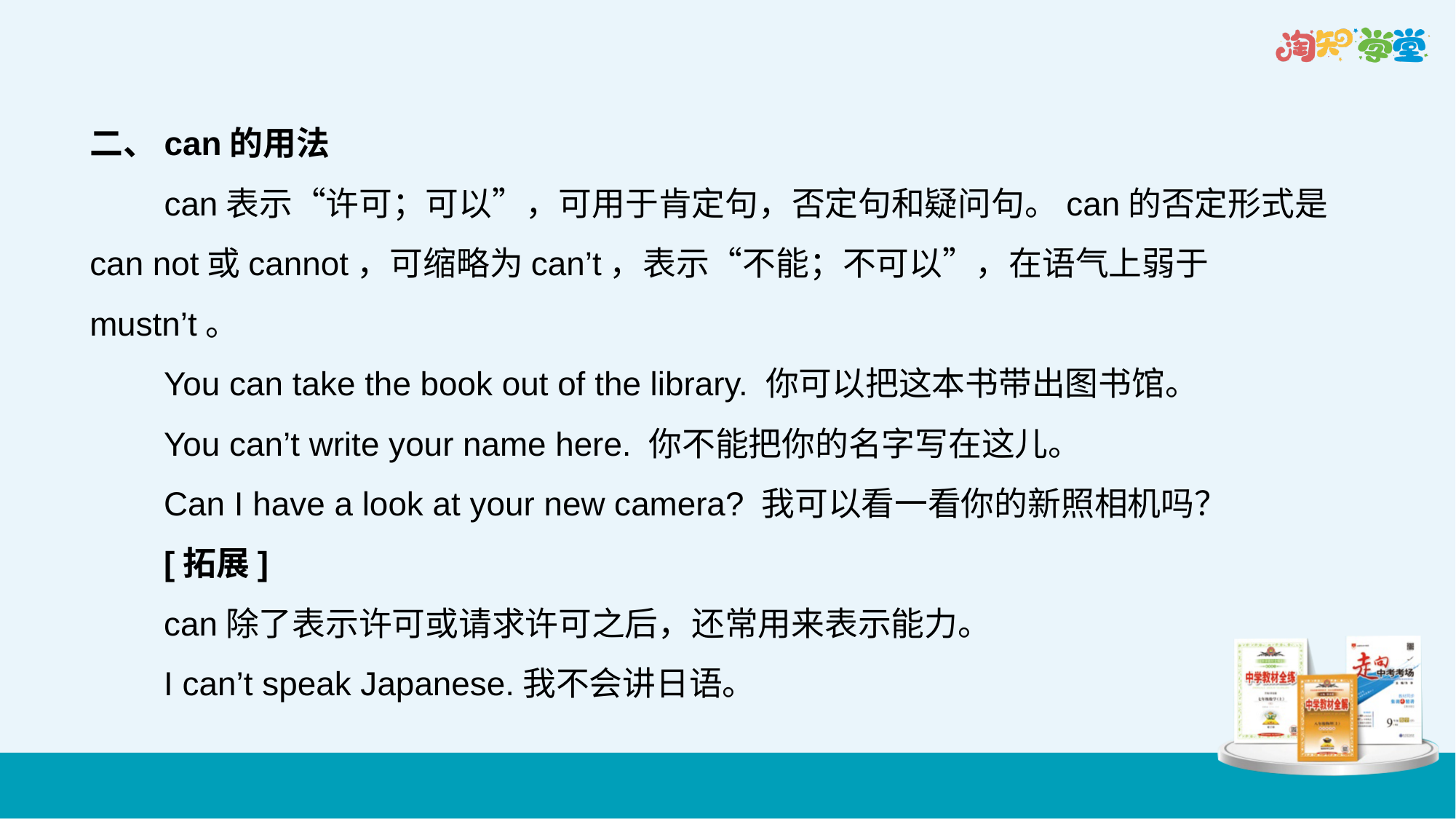

二、can的用法
　　can表示“许可；可以”，可用于肯定句，否定句和疑问句。can的否定形式是can not或cannot，可缩略为can’t，表示“不能；不可以”，在语气上弱于mustn’t。
        You can take the book out of the library. 你可以把这本书带出图书馆。
        You can’t write your name here. 你不能把你的名字写在这儿。
        Can I have a look at your new camera? 我可以看一看你的新照相机吗？
        [拓展]
        can除了表示许可或请求许可之后，还常用来表示能力。
        I can’t speak Japanese.我不会讲日语。